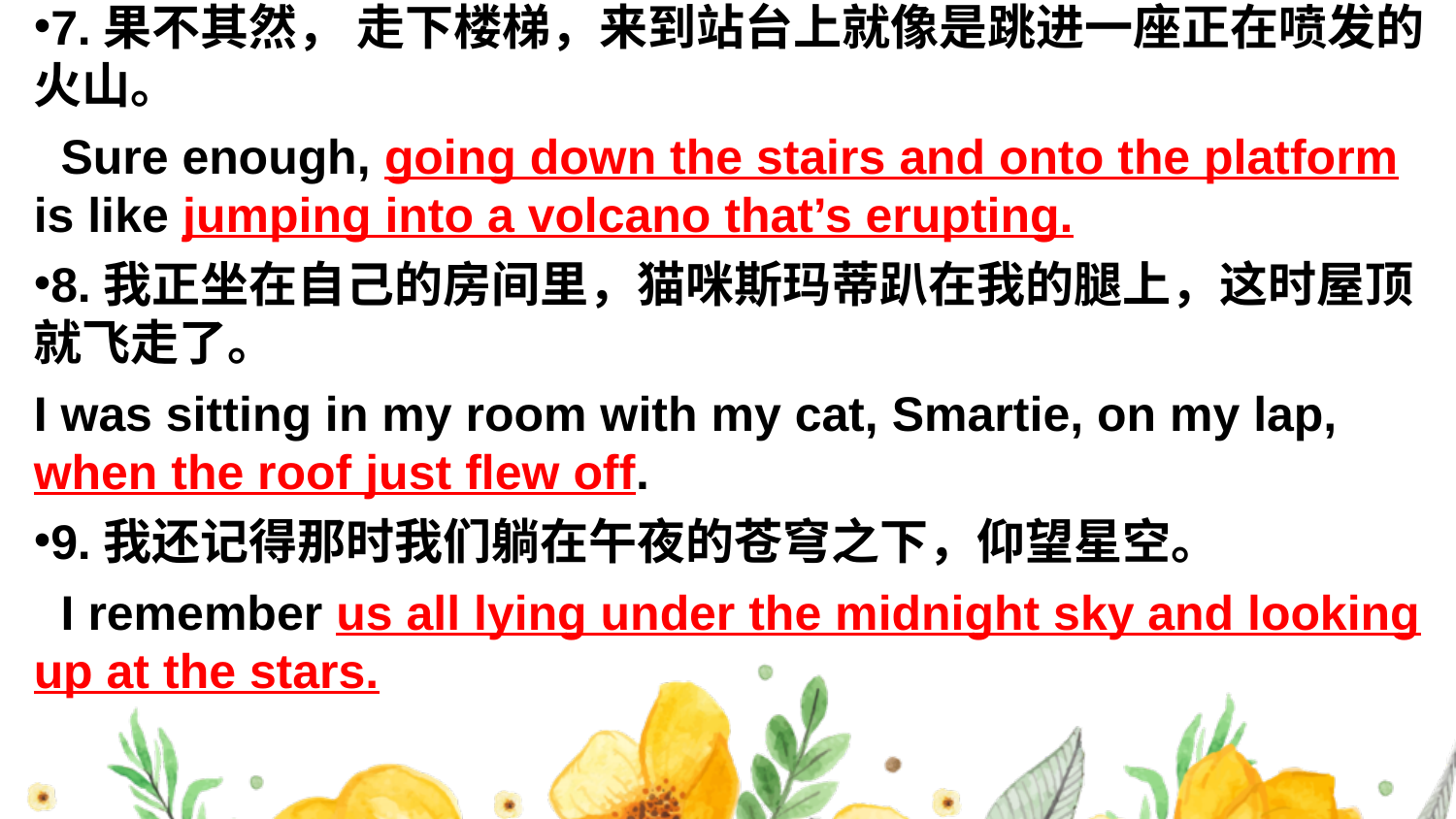

7.果不其然， 走下楼梯，来到站台上就像是跳进一座正在喷发的火山。
  Sure enough, going down the stairs and onto the platform is like jumping into a volcano that’s erupting.
8.我正坐在自己的房间里，猫咪斯玛蒂趴在我的腿上，这时屋顶就飞走了。
I was sitting in my room with my cat, Smartie, on my lap, when the roof just flew off.
9.我还记得那时我们躺在午夜的苍穹之下，仰望星空。
  I remember us all lying under the midnight sky and looking up at the stars.